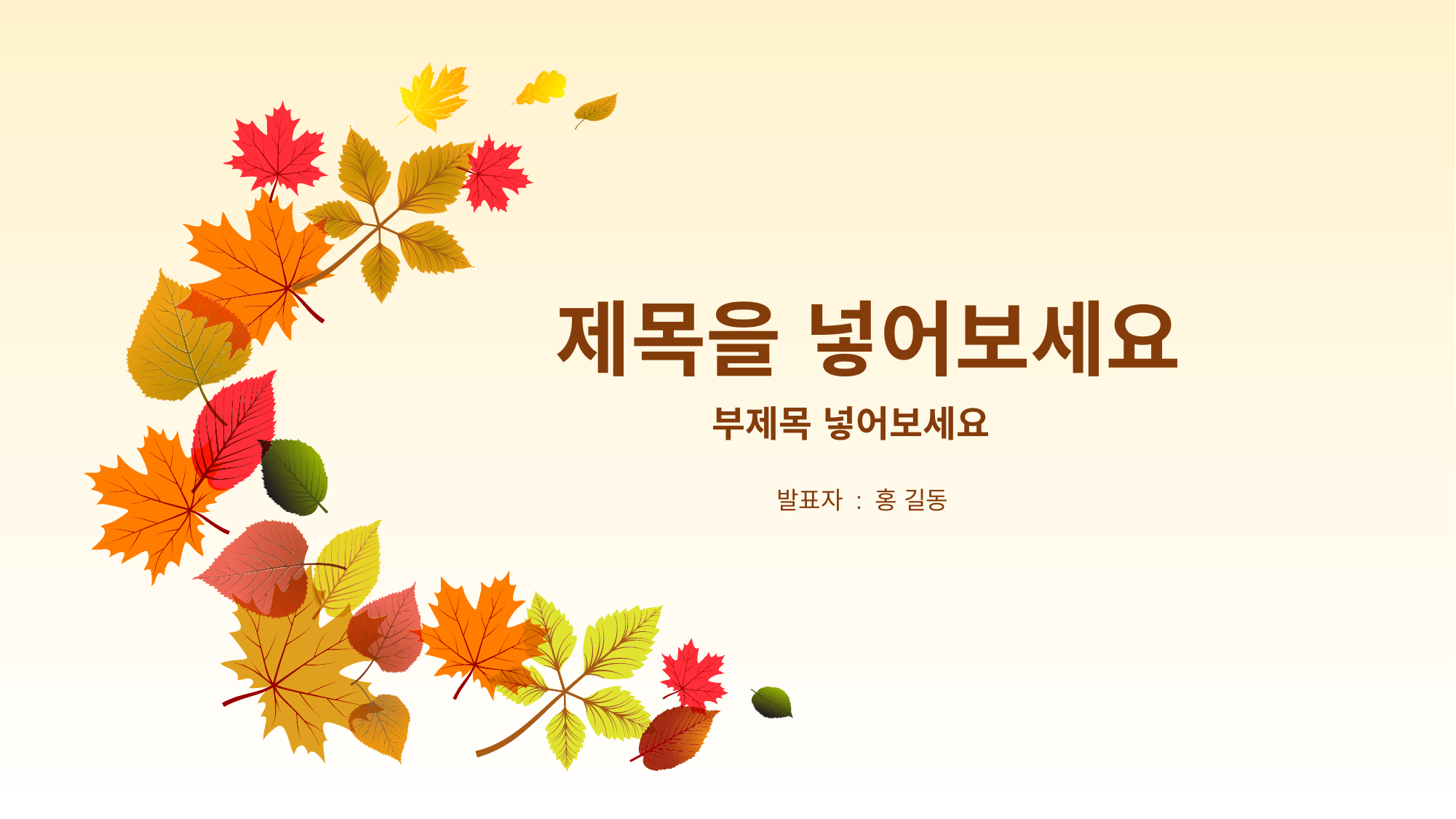

제목을 넣어보세요
부제목 넣어보세요
발표자 : 홍 길동